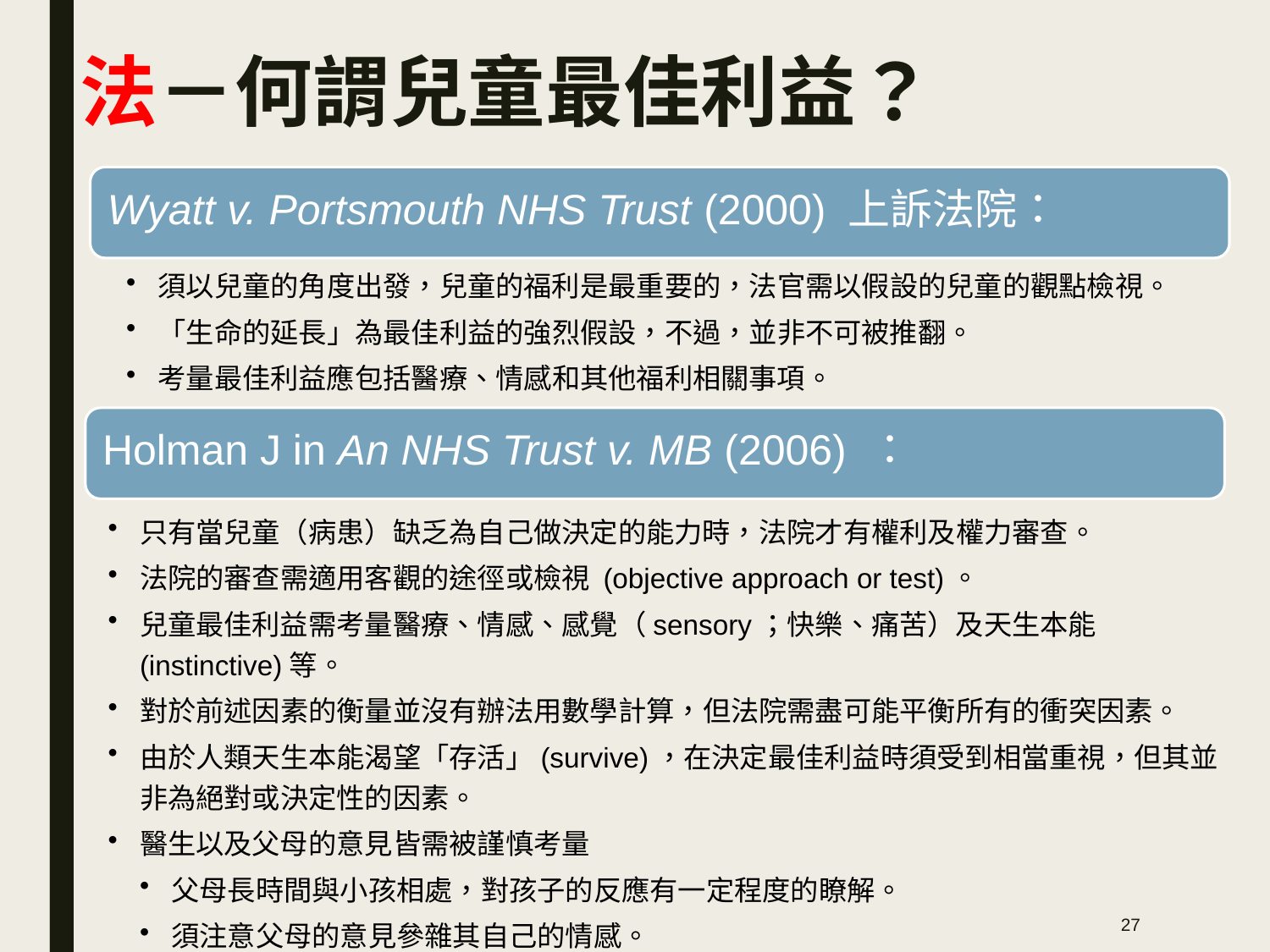

# 法－何謂兒童最佳利益？
Wyatt v. Portsmouth NHS Trust (2000) 上訴法院：
須以兒童的角度出發，兒童的福利是最重要的，法官需以假設的兒童的觀點檢視。
「生命的延長」為最佳利益的強烈假設，不過，並非不可被推翻。
考量最佳利益應包括醫療、情感和其他福利相關事項。
Holman J in An NHS Trust v. MB (2006) ：
只有當兒童（病患）缺乏為自己做決定的能力時，法院才有權利及權力審查。
法院的審查需適用客觀的途徑或檢視 (objective approach or test)。
兒童最佳利益需考量醫療、情感、感覺（sensory；快樂、痛苦）及天生本能(instinctive)等。
對於前述因素的衡量並沒有辦法用數學計算，但法院需盡可能平衡所有的衝突因素。
由於人類天生本能渴望「存活」(survive)，在決定最佳利益時須受到相當重視，但其並非為絕對或決定性的因素。
醫生以及父母的意見皆需被謹慎考量
父母長時間與小孩相處，對孩子的反應有一定程度的瞭解。
須注意父母的意見參雜其自己的情感。
27